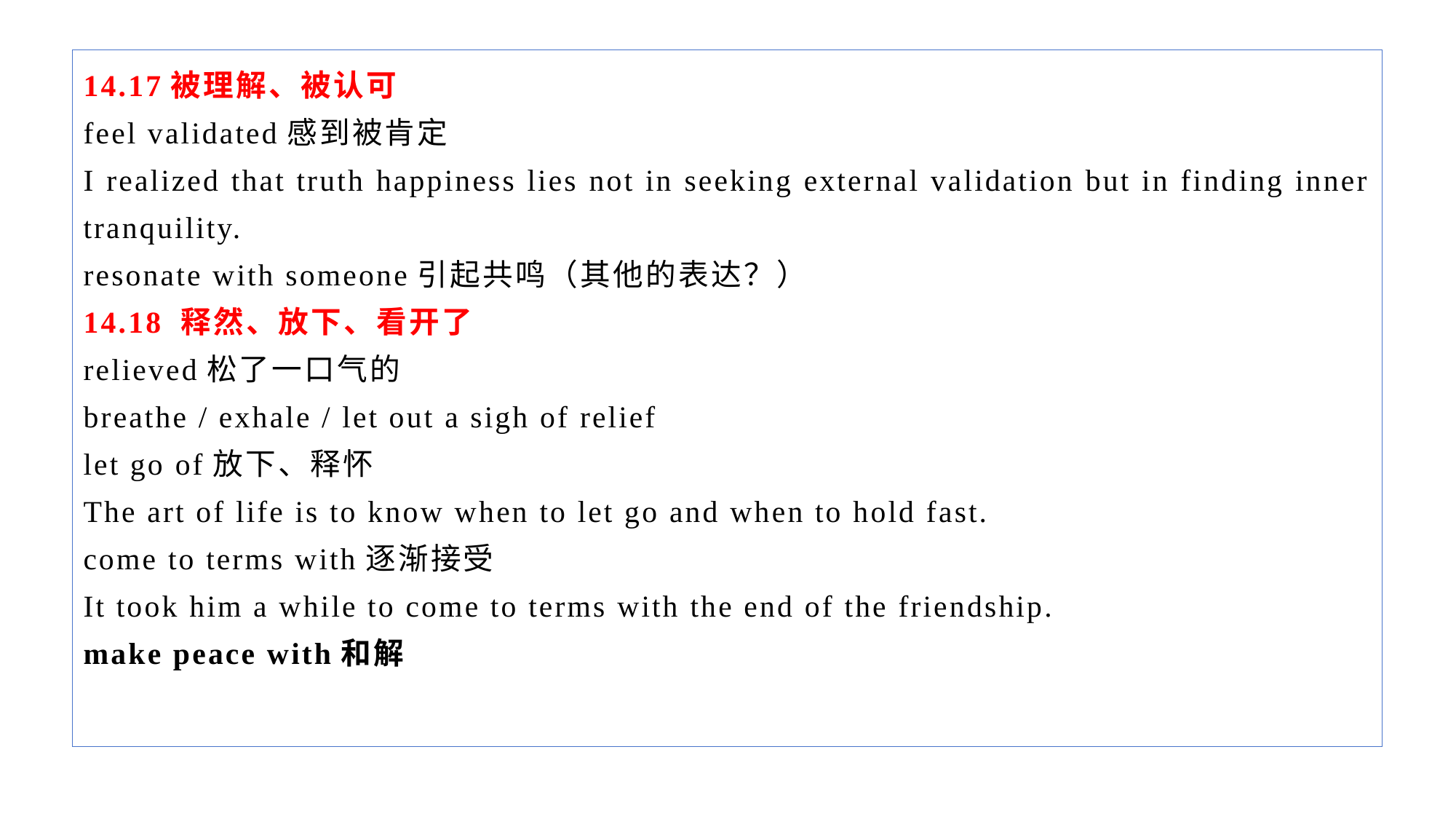

14.17被理解、被认可
feel validated感到被肯定
I realized that truth happiness lies not in seeking external validation but in finding inner tranquility.
resonate with someone引起共鸣（其他的表达？）
14.18 释然、放下、看开了
relieved松了一口气的
breathe / exhale / let out a sigh of relief
let go of放下、释怀
The art of life is to know when to let go and when to hold fast.
come to terms with逐渐接受
It took him a while to come to terms with the end of the friendship.
make peace with和解